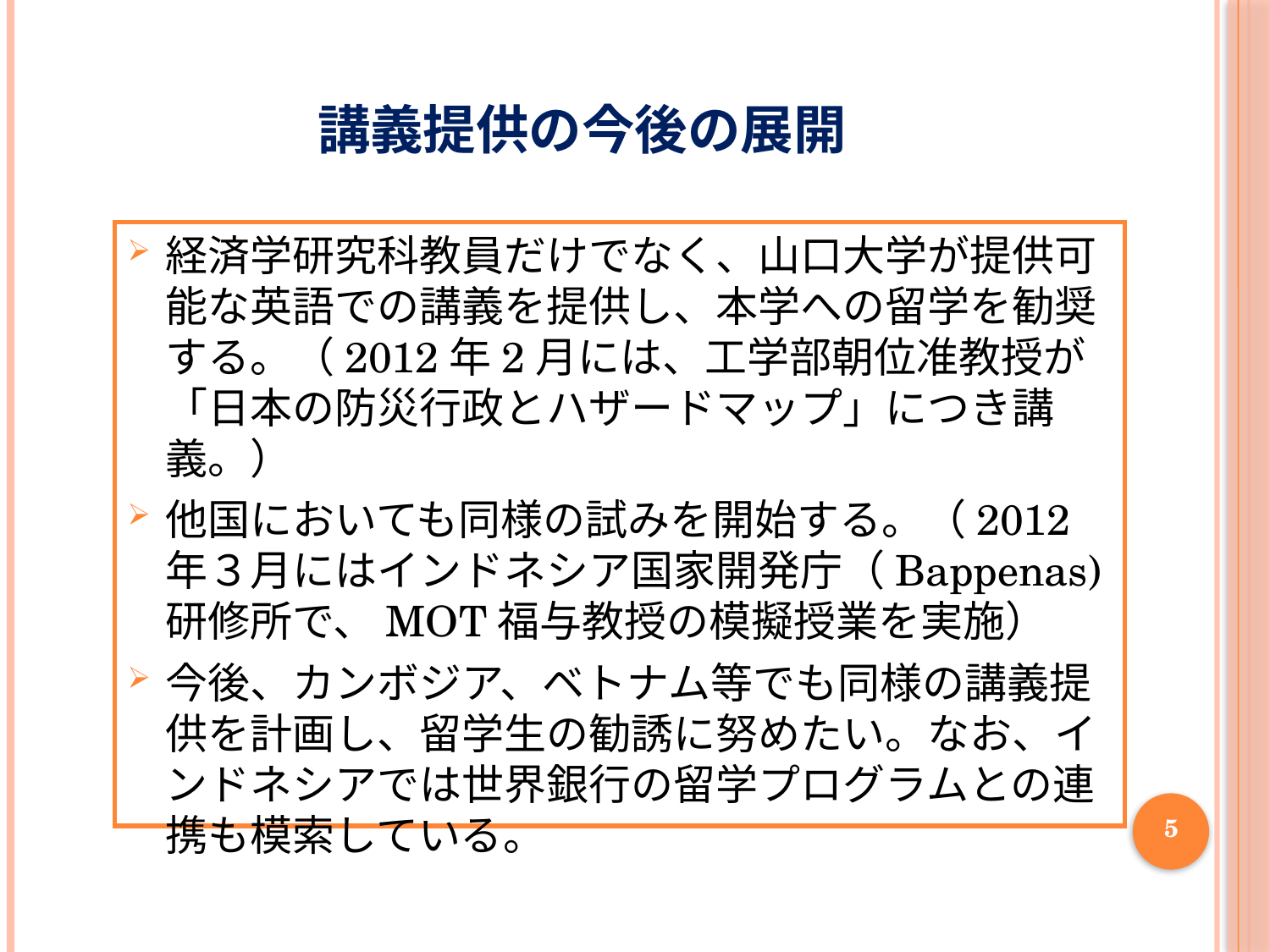

# 講義提供の今後の展開
経済学研究科教員だけでなく、山口大学が提供可能な英語での講義を提供し、本学への留学を勧奨する。（2012年2月には、工学部朝位准教授が「日本の防災行政とハザードマップ」につき講義。）
他国においても同様の試みを開始する。（2012年３月にはインドネシア国家開発庁（Bappenas)研修所で、MOT福与教授の模擬授業を実施）
今後、カンボジア、ベトナム等でも同様の講義提供を計画し、留学生の勧誘に努めたい。なお、インドネシアでは世界銀行の留学プログラムとの連携も模索している。
5